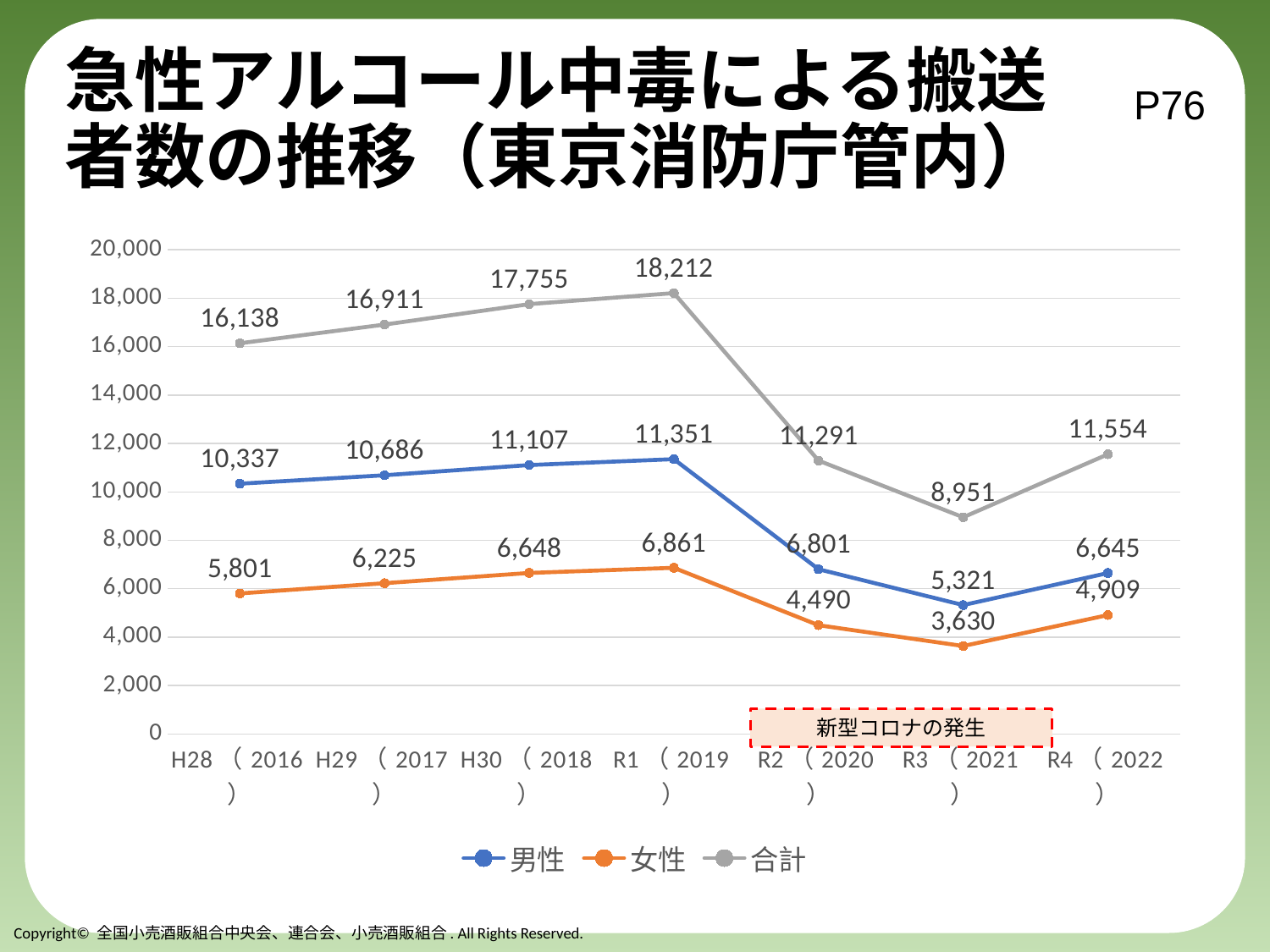

# 急性アルコール中毒による搬送者数の推移（東京消防庁管内）
P76

### Chart

| Category | 男性 | 女性 | 合計 |
|---|---|---|---|
| H28（2016） | 10337.0 | 5801.0 | 16138.0 |
| H29（2017） | 10686.0 | 6225.0 | 16911.0 |
| H30（2018） | 11107.0 | 6648.0 | 17755.0 |
| R1（2019） | 11351.0 | 6861.0 | 18212.0 |
| R2（2020） | 6801.0 | 4490.0 | 11291.0 |
| R3（2021） | 5321.0 | 3630.0 | 8951.0 |
| R4（2022） | 6645.0 | 4909.0 | 11554.0 |
新型コロナの発生
Copyright© 全国小売酒販組合中央会、連合会、小売酒販組合. All Rights Reserved.